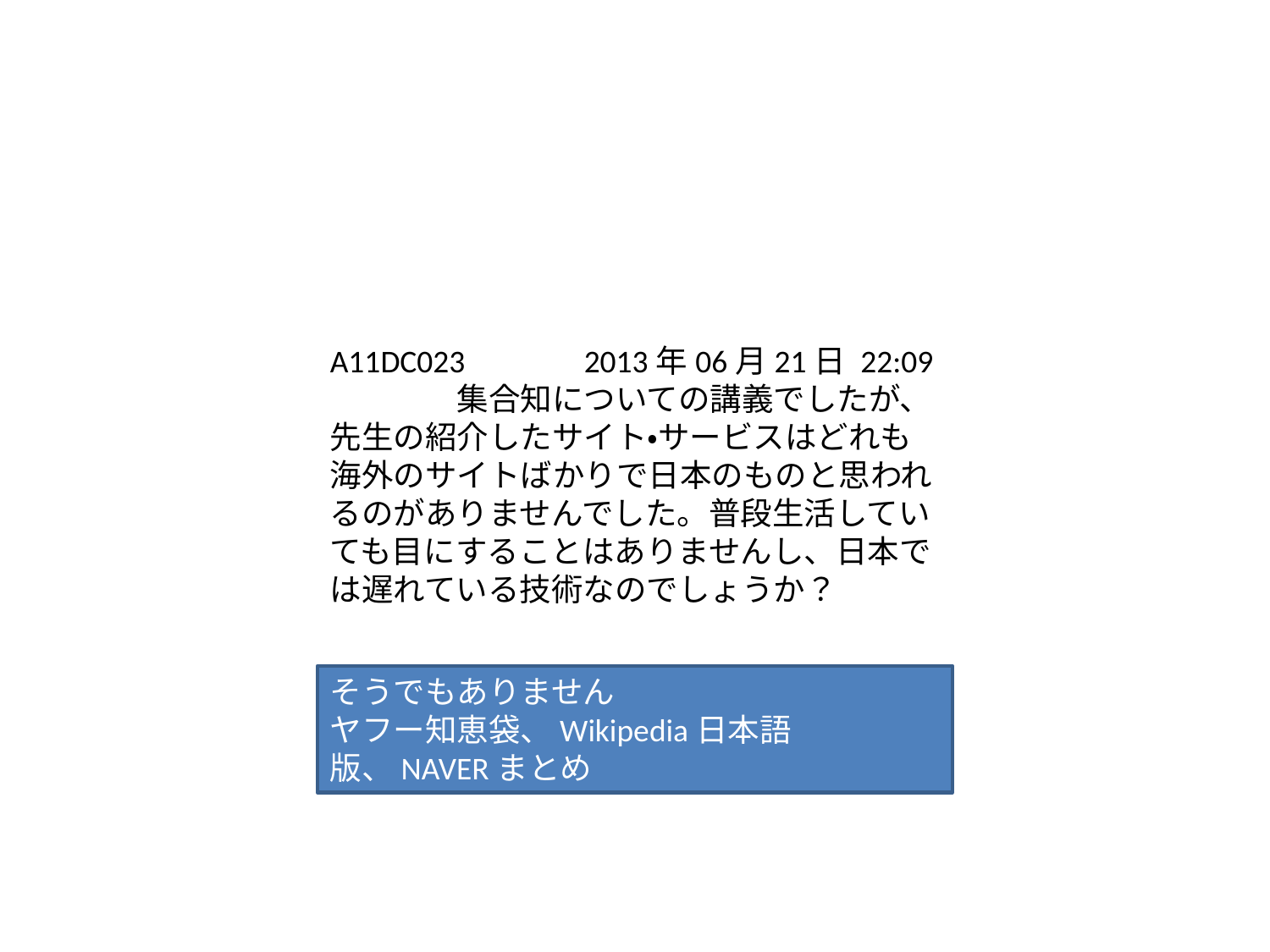

A11DC023	2013年06月21日 22:09	集合知についての講義でしたが、先生の紹介したサイト・サービスはどれも海外のサイトばかりで日本のものと思われるのがありませんでした。普段生活していても目にすることはありませんし、日本では遅れている技術なのでしょうか？
そうでもありません
ヤフー知恵袋、Wikipedia日本語版、NAVERまとめ